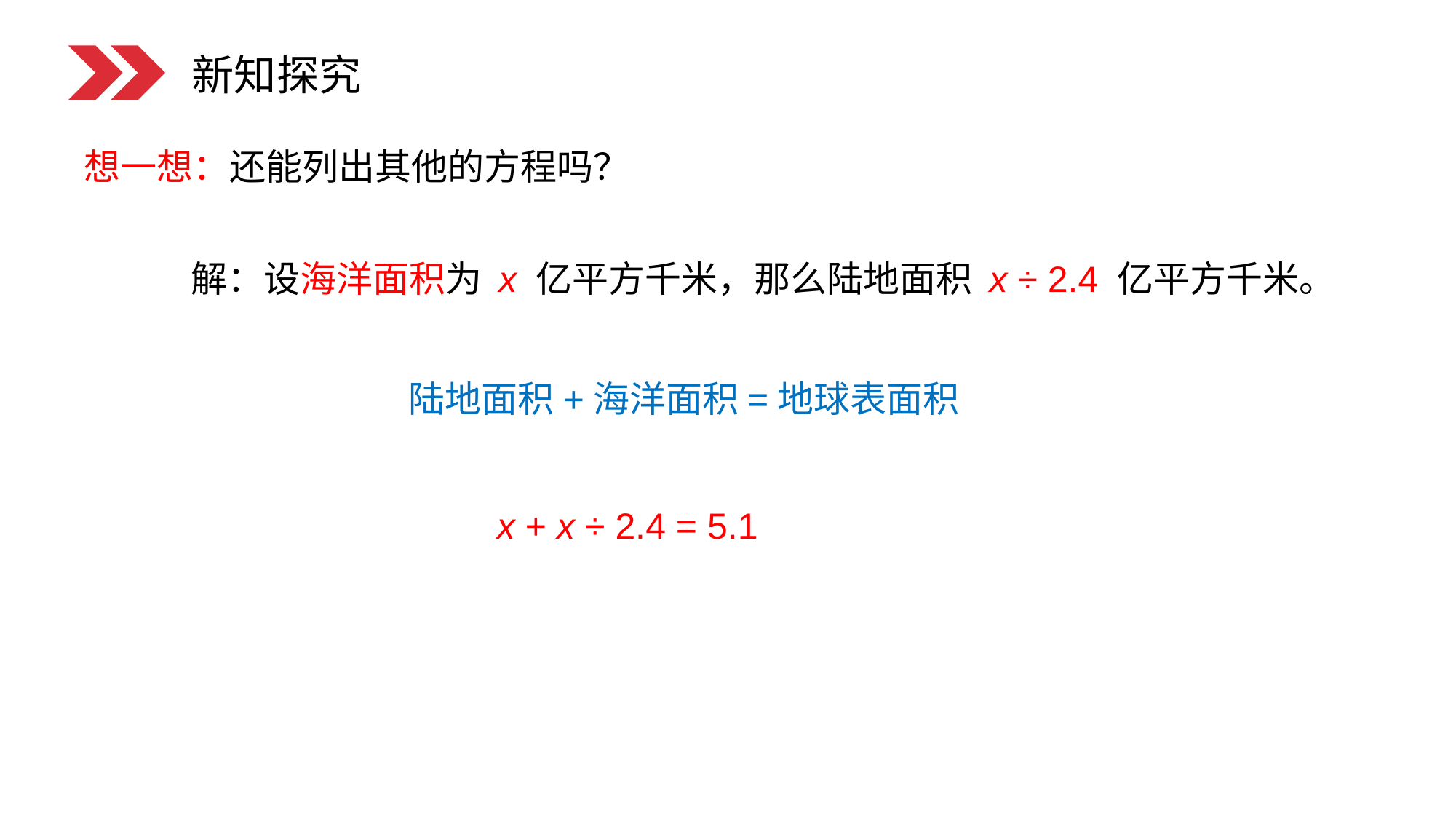

新知探究
想一想：还能列出其他的方程吗？
解：设海洋面积为 x 亿平方千米，那么陆地面积 x ÷ 2.4 亿平方千米。
 陆地面积+海洋面积=地球表面积
x + x ÷ 2.4 = 5.1